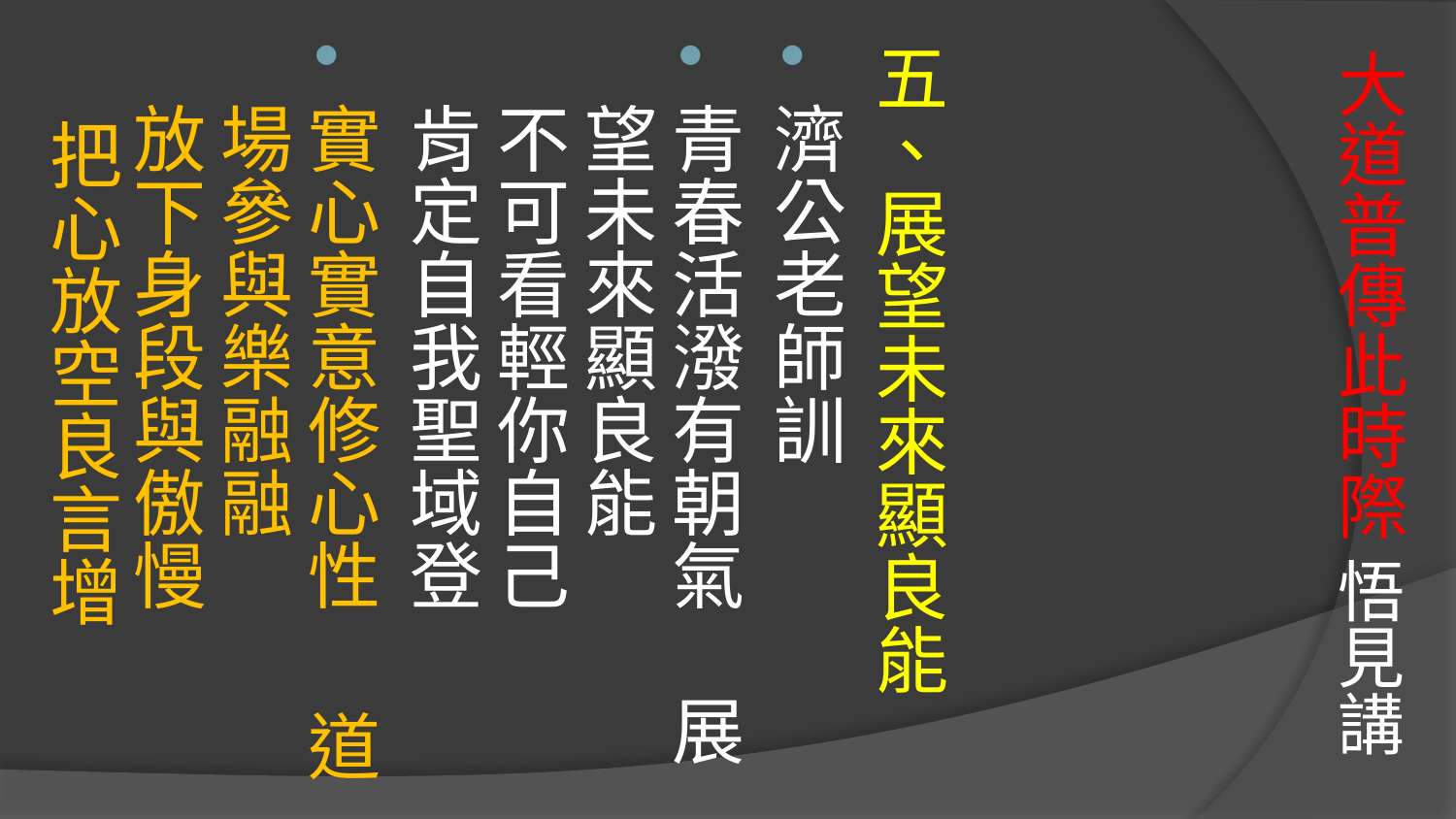

# 大道普傳此時際 悟見講
五、展望未來顯良能
濟公老師訓
青春活潑有朝氣     展望未來顯良能
不可看輕你自己        肯定自我聖域登
實心實意修心性      道場參與樂融融
放下身段與傲慢            把心放空良言增